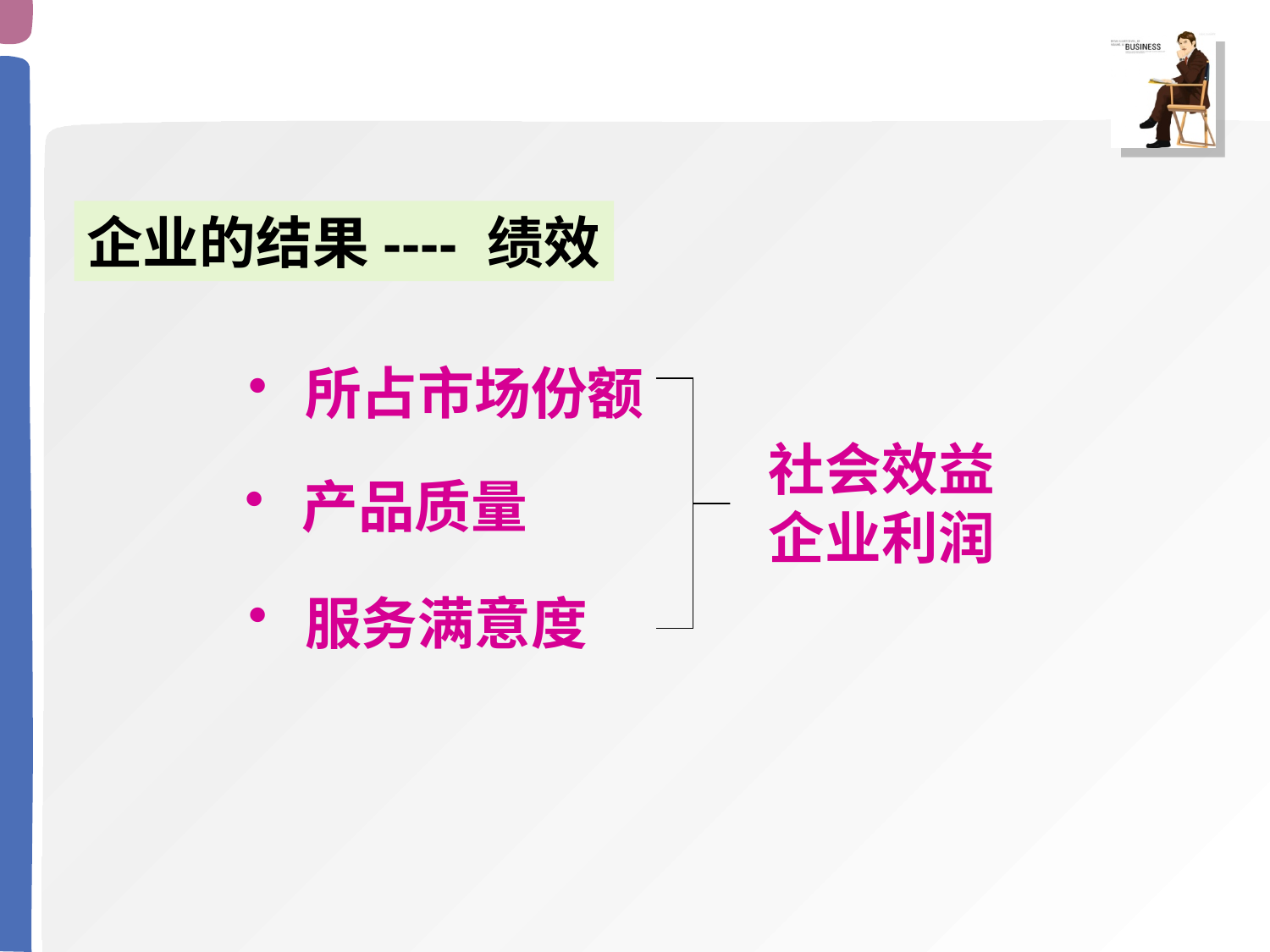

企业的结果---- 绩效
 所占市场份额

社会效益
企业利润
 产品质量
 服务满意度